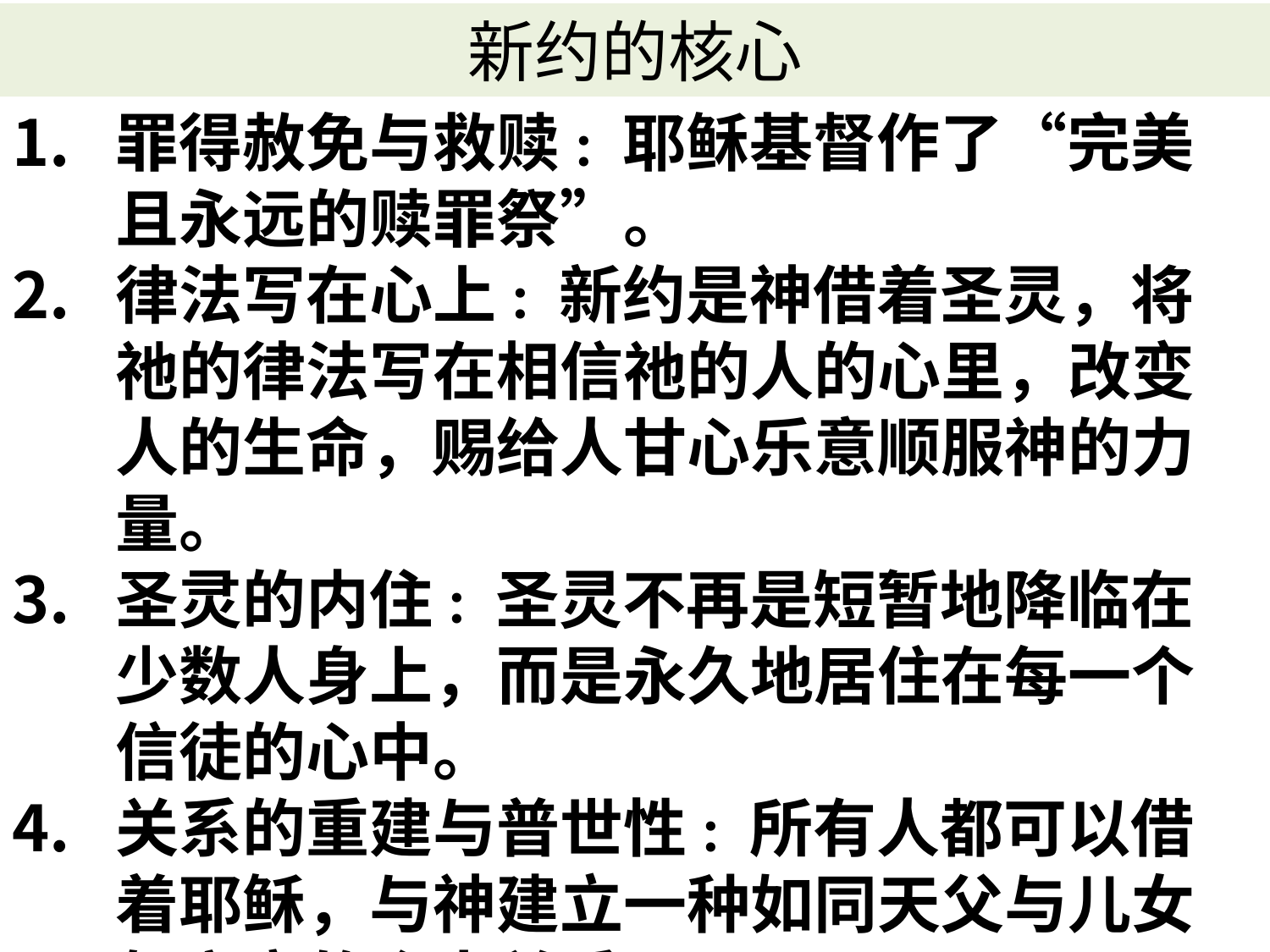

# 新约的核心
罪得赦免与救赎: 耶稣基督作了“完美且永远的赎罪祭”。
律法写在心上: 新约是神借着圣灵，将祂的律法写在相信祂的人的心里，改变人的生命，赐给人甘心乐意顺服神的力量。
圣灵的内住: 圣灵不再是短暂地降临在少数人身上，而是永久地居住在每一个信徒的心中。
关系的重建与普世性: 所有人都可以借着耶稣，与神建立一种如同天父与儿女般亲密的个人关系。